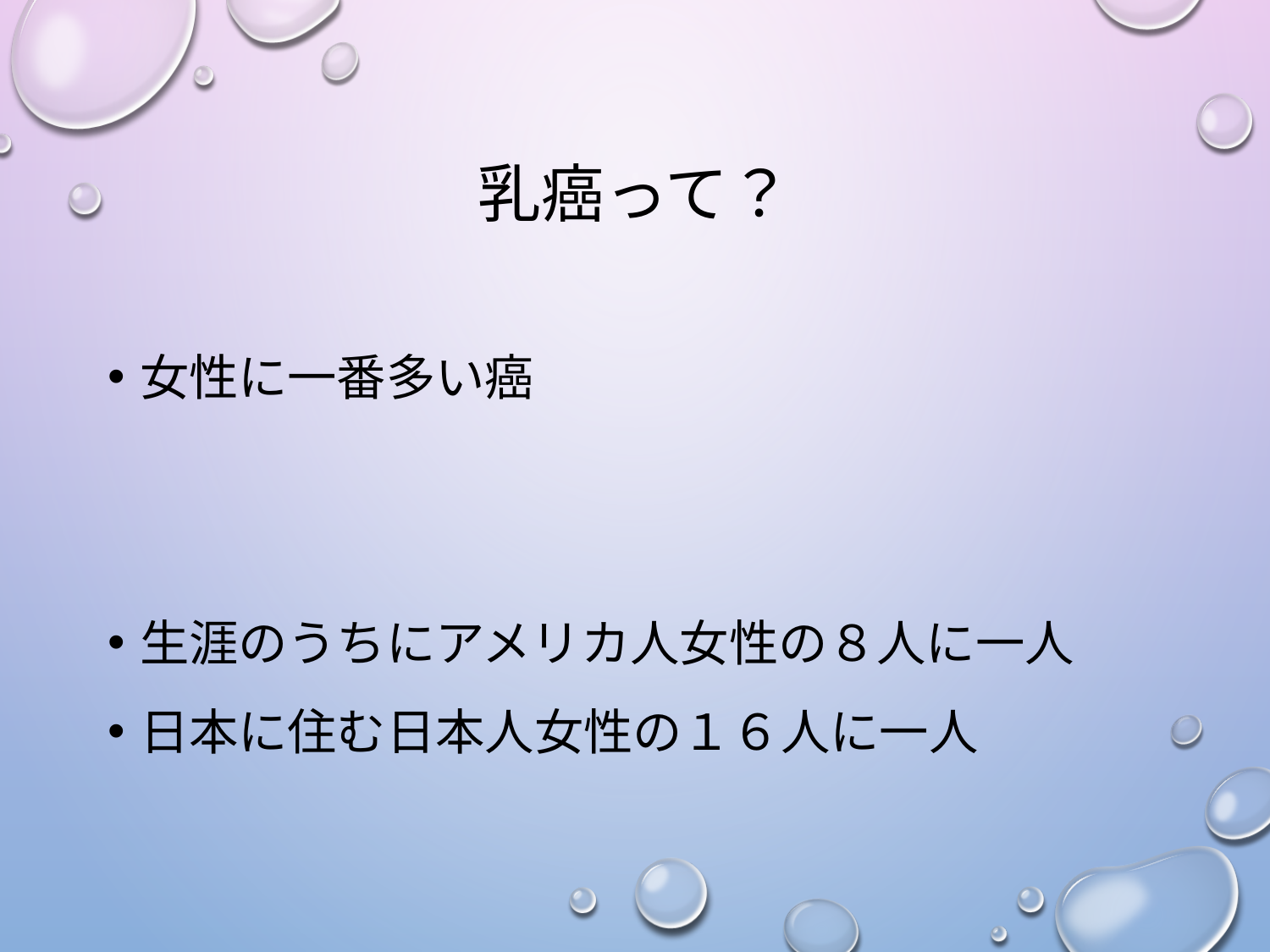

# 乳癌って？
女性に一番多い癌

生涯のうちにアメリカ人女性の８人に一人
日本に住む日本人女性の１６人に一人